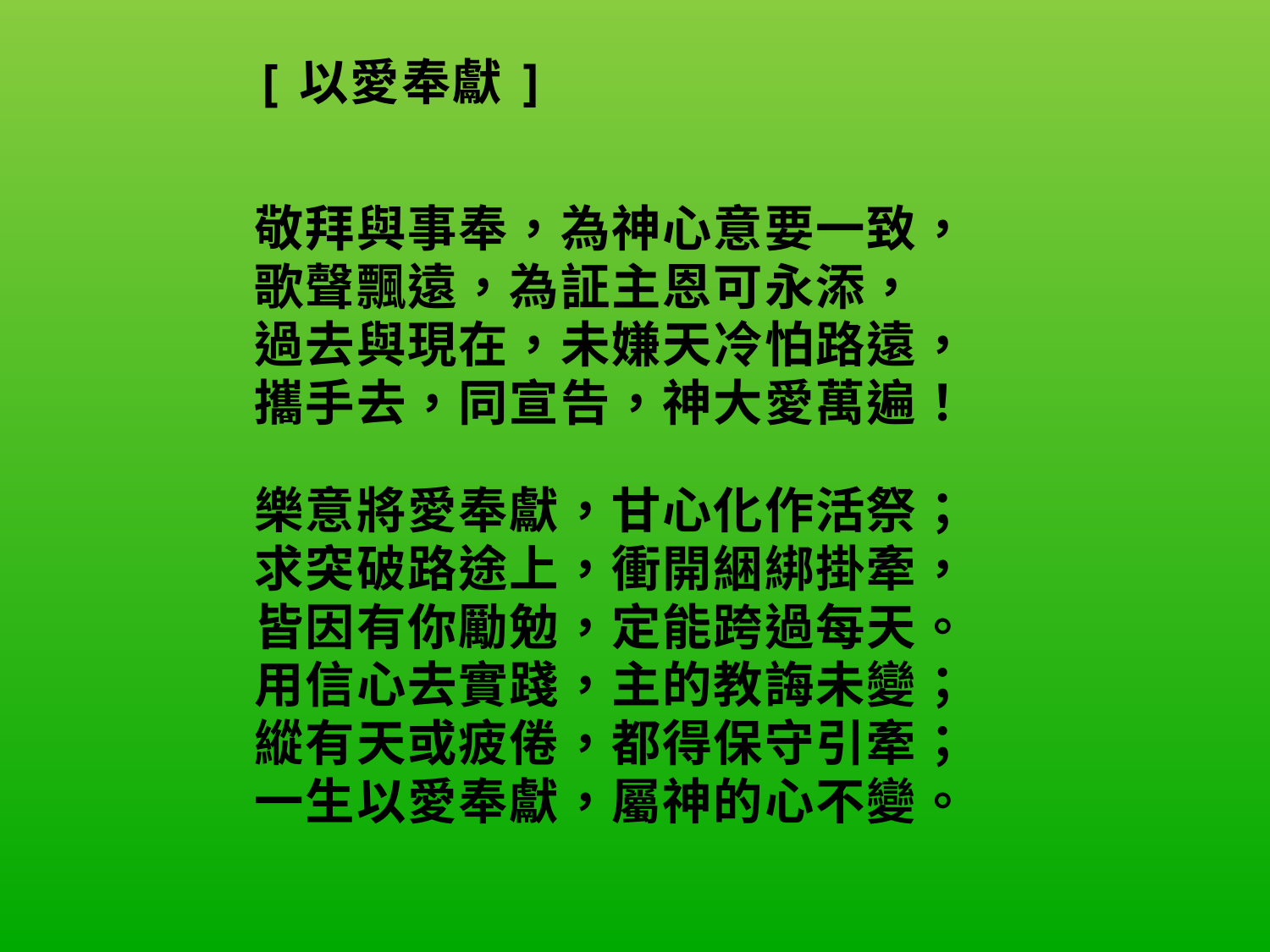

| [以愛奉獻]     敬拜與事奉，為神心意要一致， 歌聲飄遠，為証主恩可永添， 過去與現在，未嫌天冷怕路遠， 攜手去，同宣告，神大愛萬遍！   樂意將愛奉獻，甘心化作活祭； 求突破路途上，衝開綑綁掛牽， 皆因有你勵勉，定能跨過每天。 用信心去實踐，主的教誨未變； 縱有天或疲倦，都得保守引牽； 一生以愛奉獻，屬神的心不變。 |
| --- |